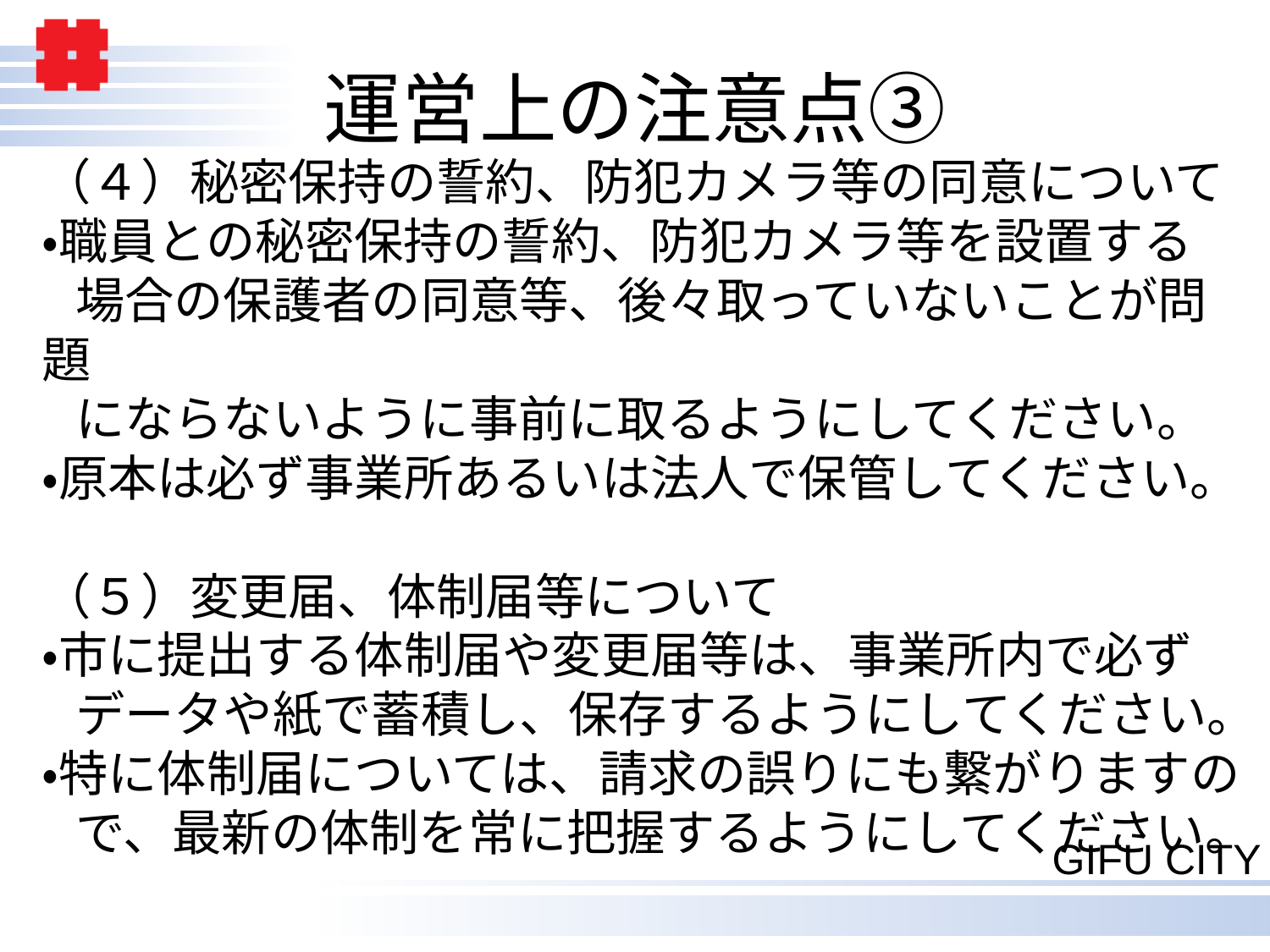

# 運営上の注意点③
（４）秘密保持の誓約、防犯カメラ等の同意について
・職員との秘密保持の誓約、防犯カメラ等を設置する
  場合の保護者の同意等、後々取っていないことが問題
  にならないように事前に取るようにしてください。
・原本は必ず事業所あるいは法人で保管してください。

（５）変更届、体制届等について
・市に提出する体制届や変更届等は、事業所内で必ず
  データや紙で蓄積し、保存するようにしてください。
・特に体制届については、請求の誤りにも繋がりますの
  で、最新の体制を常に把握するようにしてください。